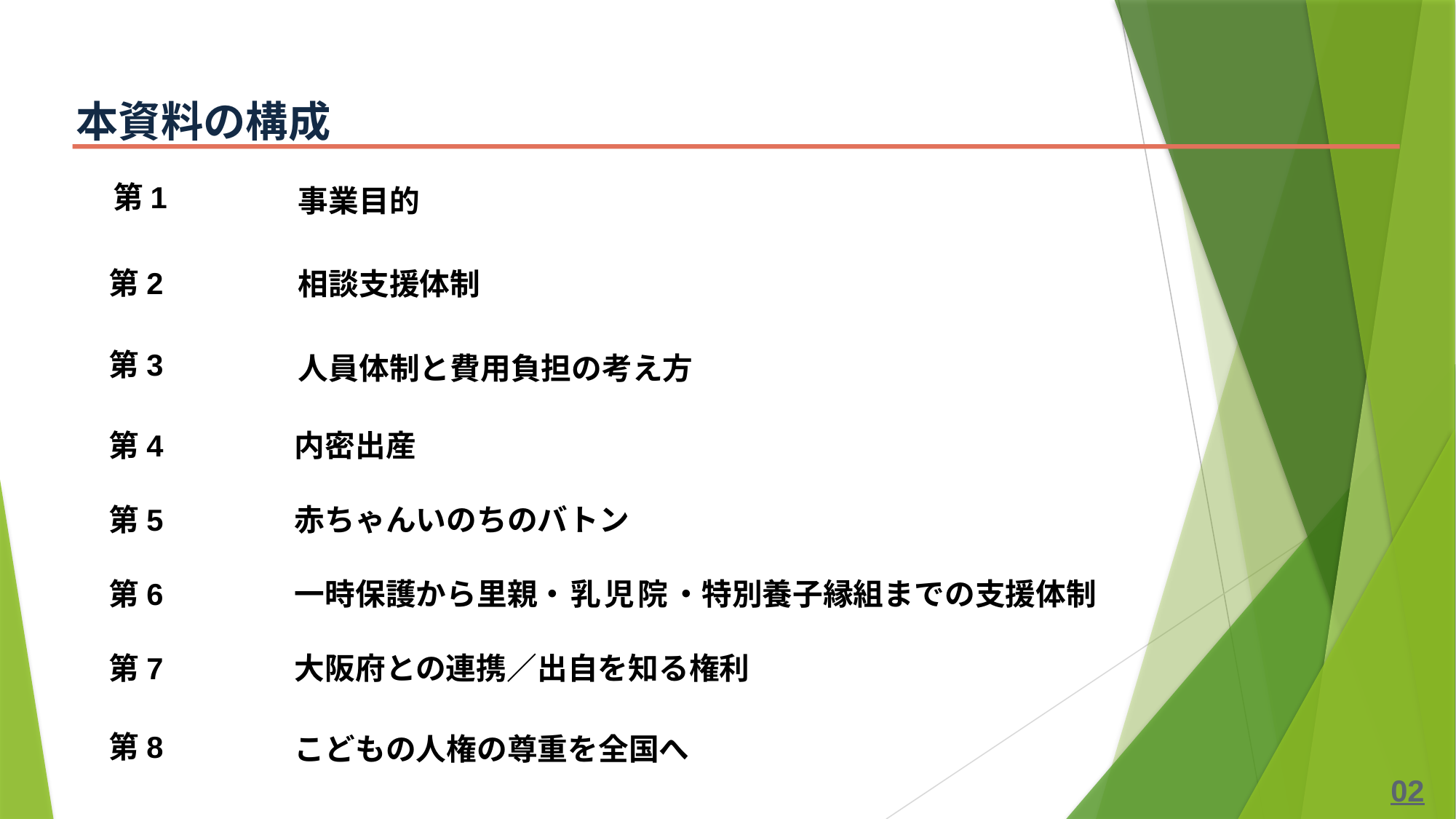

本資料の構成

第1
事業目的

第2
相談支援体制
第3
人員体制と費用負担の考え方

第4
内密出産

第5
赤ちゃんいのちのバトン
第6
一時保護から里親・乳児院・特別養子縁組までの支援体制

第7
大阪府との連携／出自を知る権利
第8
こどもの人権の尊重を全国へ
02